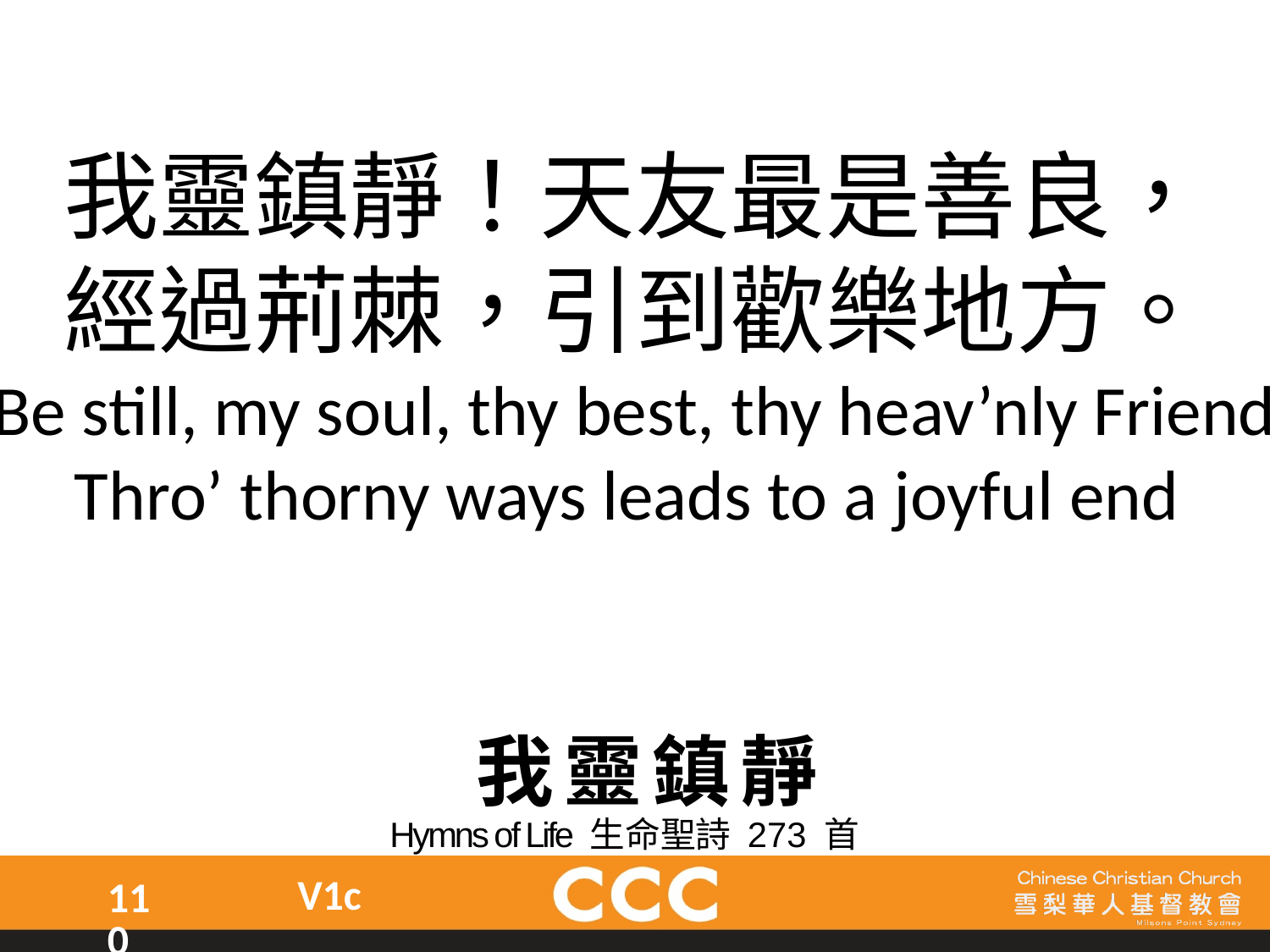

我靈鎮靜！天友最是善良，
經過荊棘，引到歡樂地方。
Be still, my soul, thy best, thy heav’nly Friend
Thro’ thorny ways leads to a joyful end
我靈鎮靜
Hymns of Life 生命聖詩 273 首
V1c
110